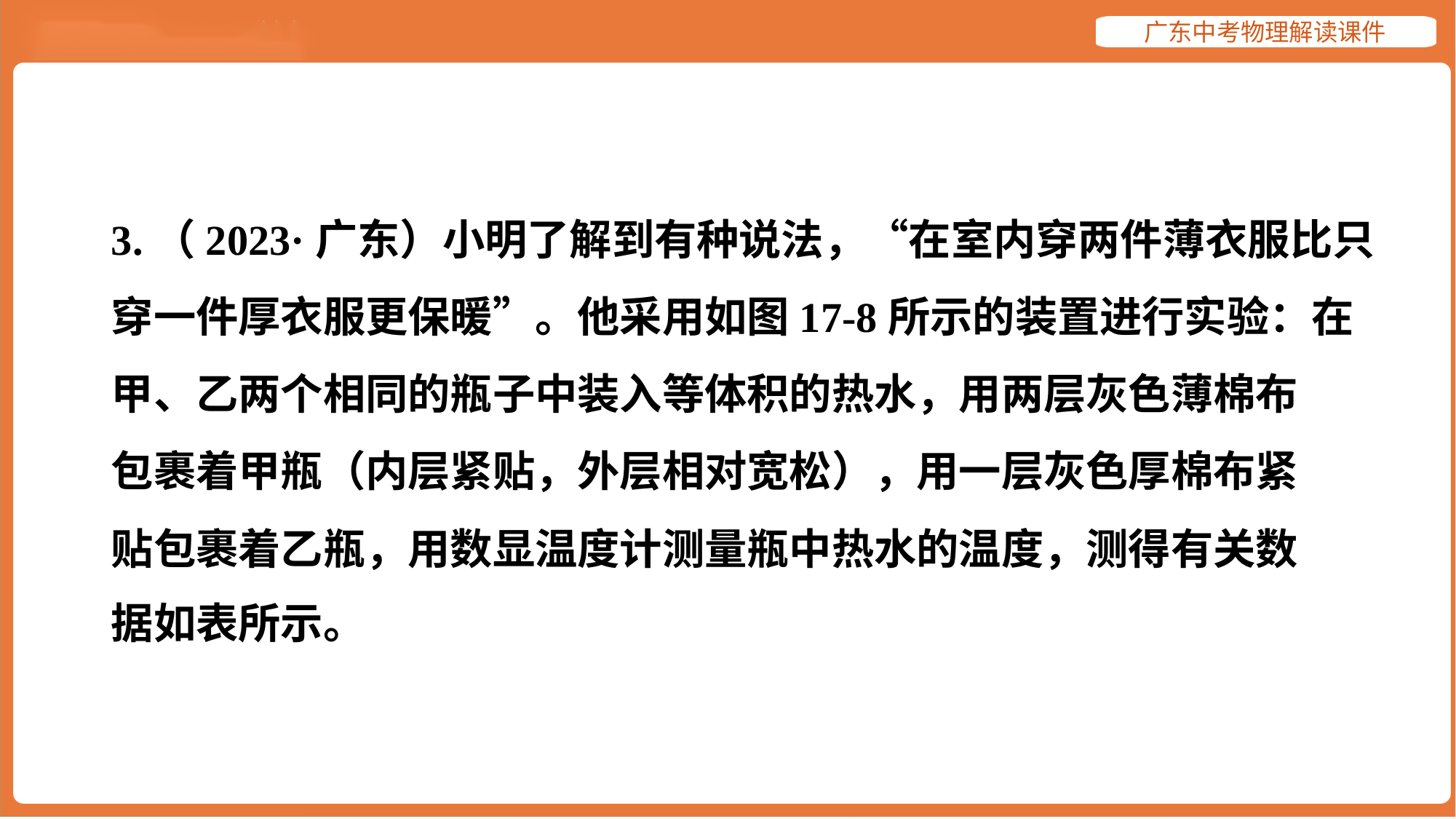

3.（2023·广东）小明了解到有种说法，“在室内穿两件薄衣服比只
穿一件厚衣服更保暖”。他采用如图17-8所示的装置进行实验：在
甲、乙两个相同的瓶子中装入等体积的热水，用两层灰色薄棉布
包裹着甲瓶（内层紧贴，外层相对宽松），用一层灰色厚棉布紧
贴包裹着乙瓶，用数显温度计测量瓶中热水的温度，测得有关数
据如表所示。#1